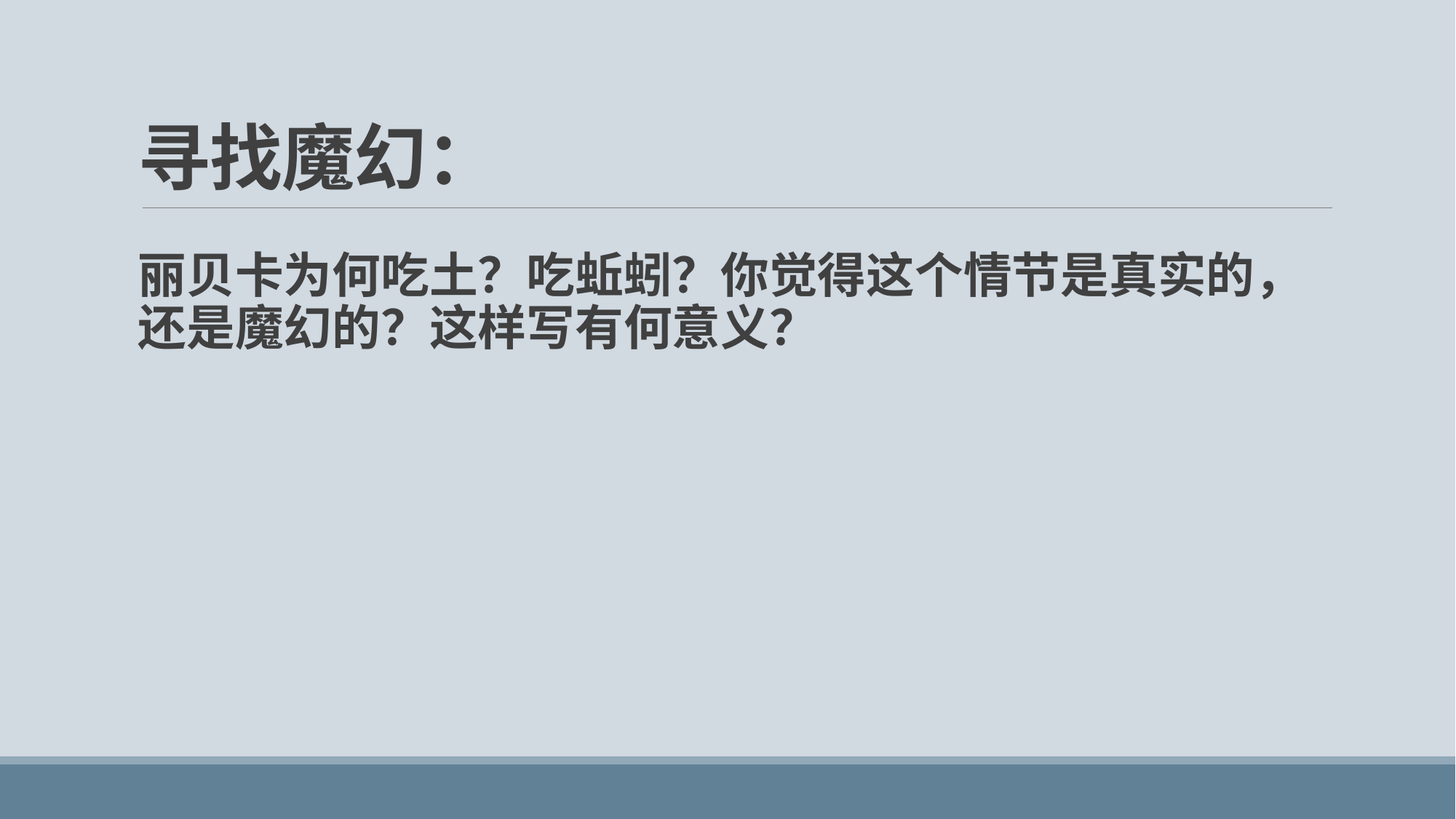

# 寻找魔幻：
丽贝卡为何吃土？吃蚯蚓？你觉得这个情节是真实的，还是魔幻的？这样写有何意义？